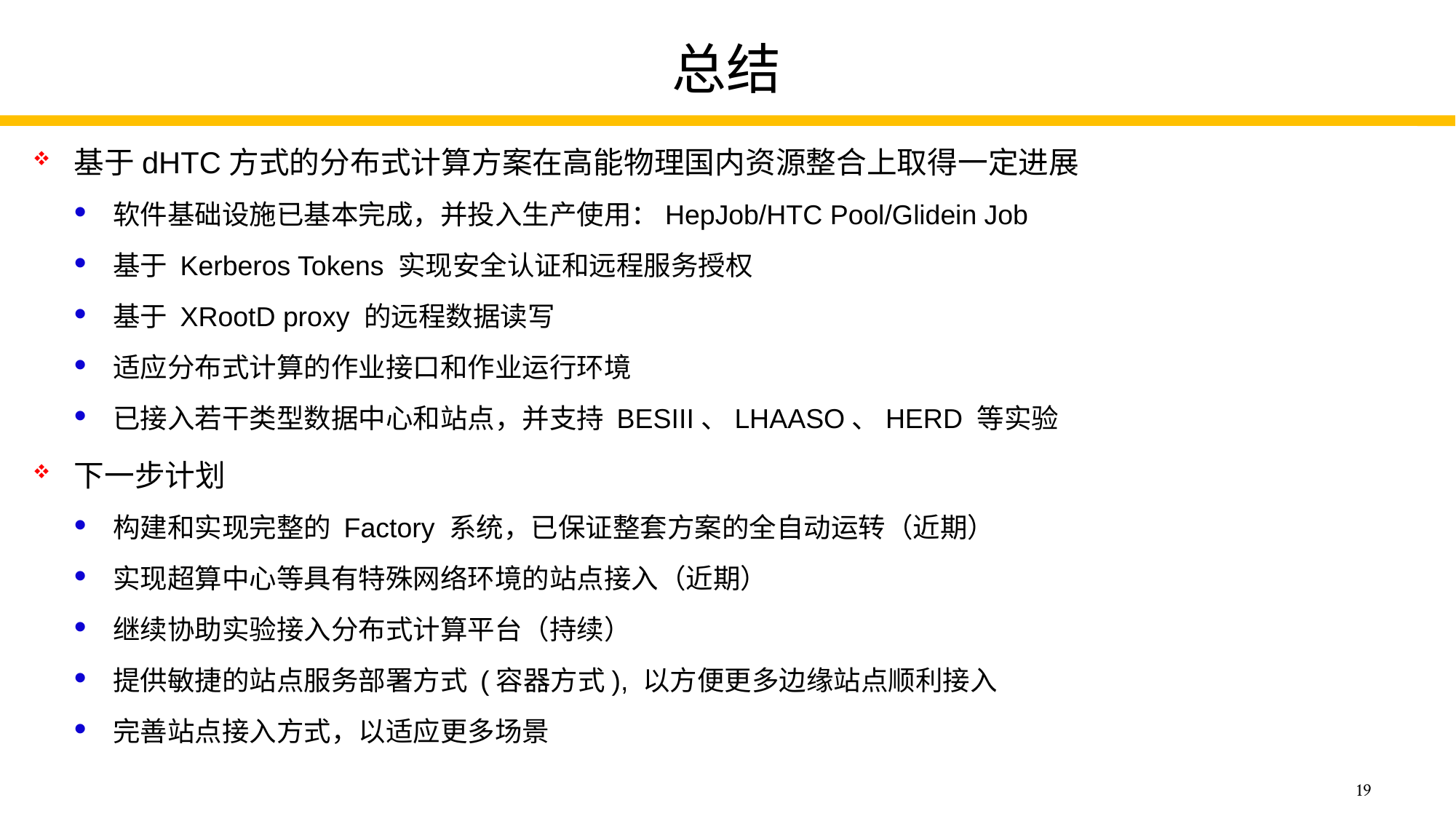

# 总结
基于dHTC方式的分布式计算方案在高能物理国内资源整合上取得一定进展
软件基础设施已基本完成，并投入生产使用：HepJob/HTC Pool/Glidein Job
基于 Kerberos Tokens 实现安全认证和远程服务授权
基于 XRootD proxy 的远程数据读写
适应分布式计算的作业接口和作业运行环境
已接入若干类型数据中心和站点，并支持 BESIII、LHAASO、HERD 等实验
下一步计划
构建和实现完整的 Factory 系统，已保证整套方案的全自动运转（近期）
实现超算中心等具有特殊网络环境的站点接入（近期）
继续协助实验接入分布式计算平台（持续）
提供敏捷的站点服务部署方式 (容器方式), 以方便更多边缘站点顺利接入
完善站点接入方式，以适应更多场景
19